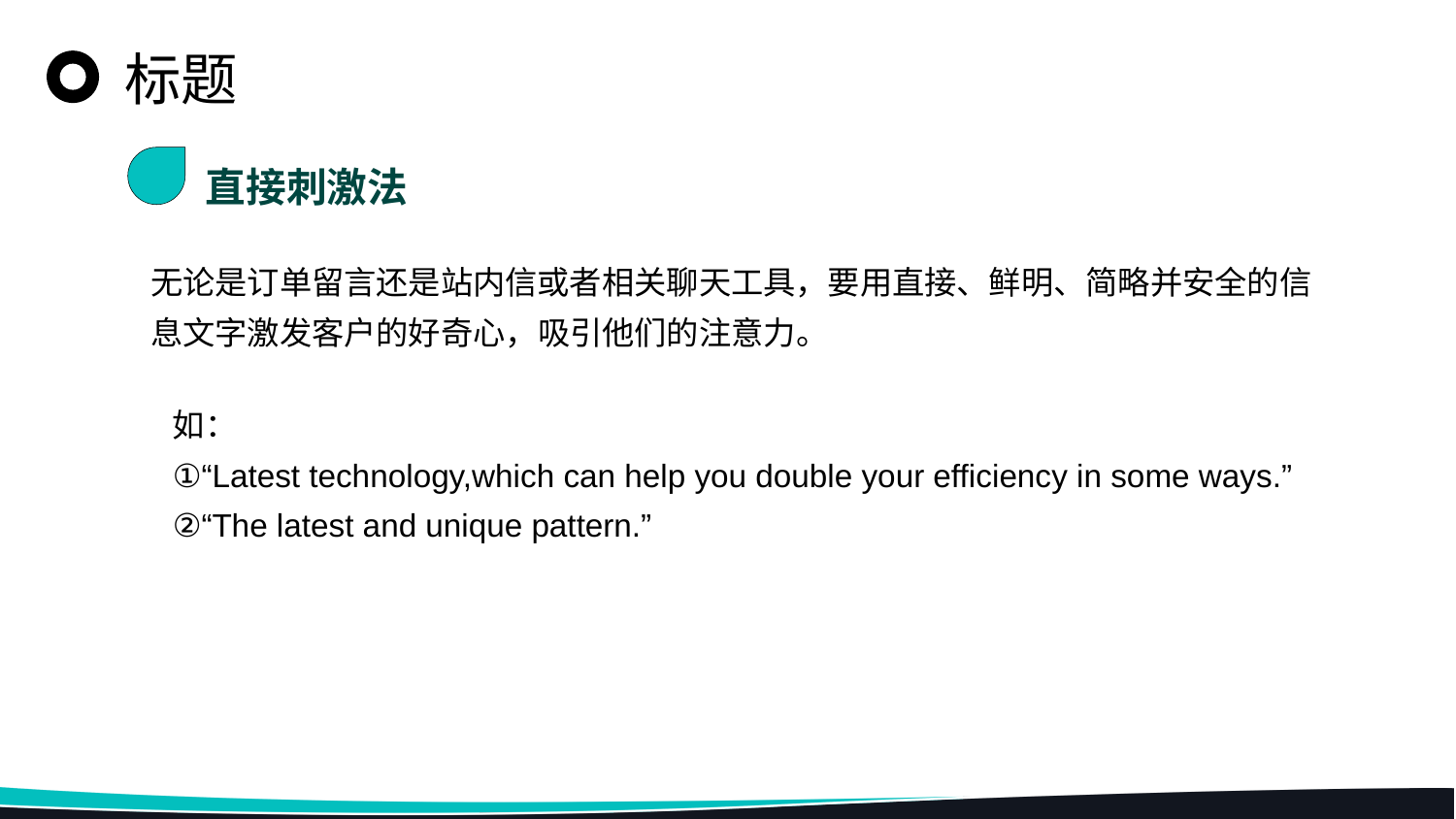

标题
直接刺激法

无论是订单留言还是站内信或者相关聊天工具，要用直接、鲜明、简略并安全的信息文字激发客户的好奇心，吸引他们的注意力。
如：
①“Latest technology,which can help you double your efficiency in some ways.”
②“The latest and unique pattern.”